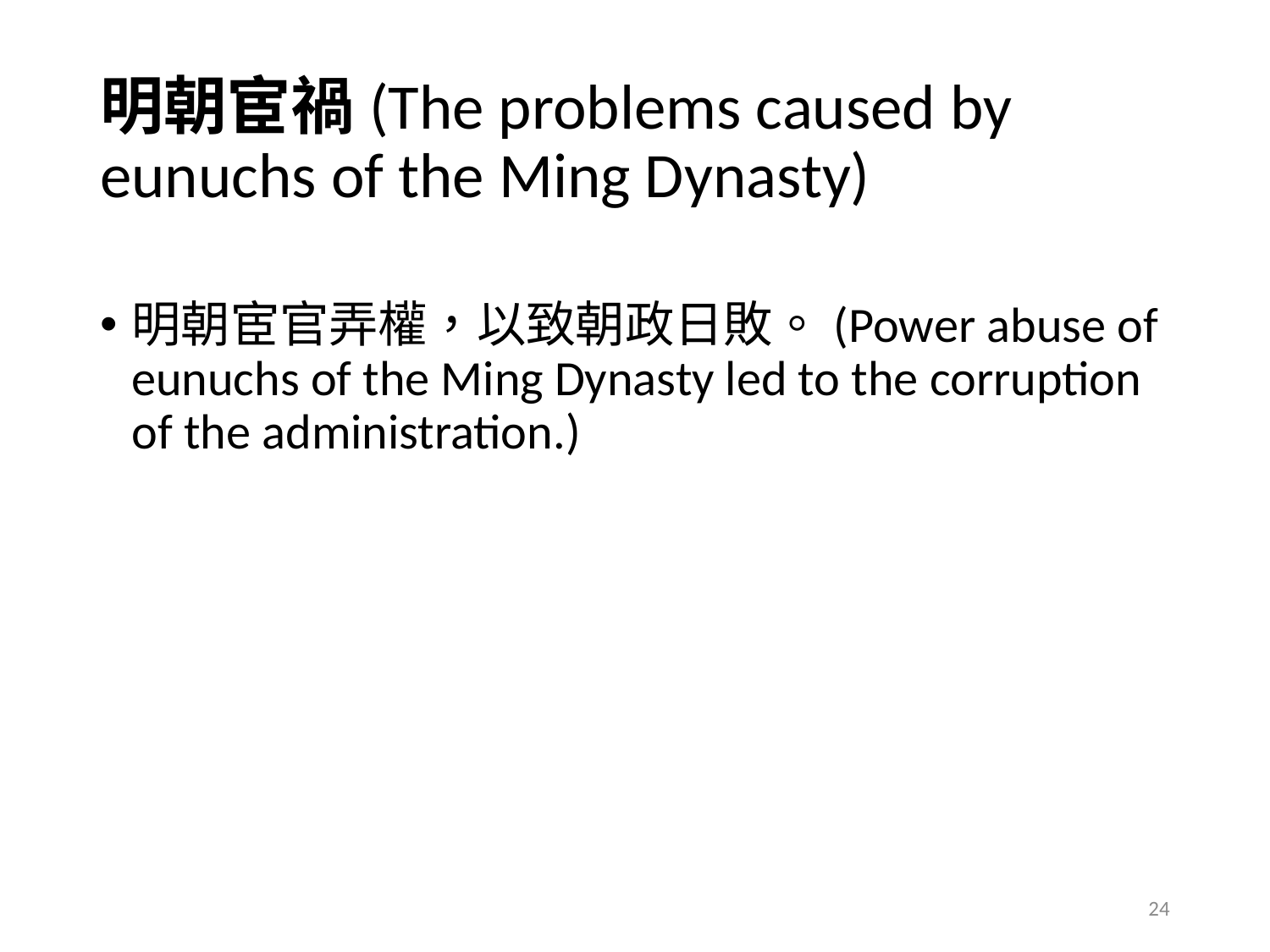

# 明朝宦禍(The problems caused by eunuchs of the Ming Dynasty)
明朝宦官弄權，以致朝政日敗。(Power abuse of eunuchs of the Ming Dynasty led to the corruption of the administration.)

24